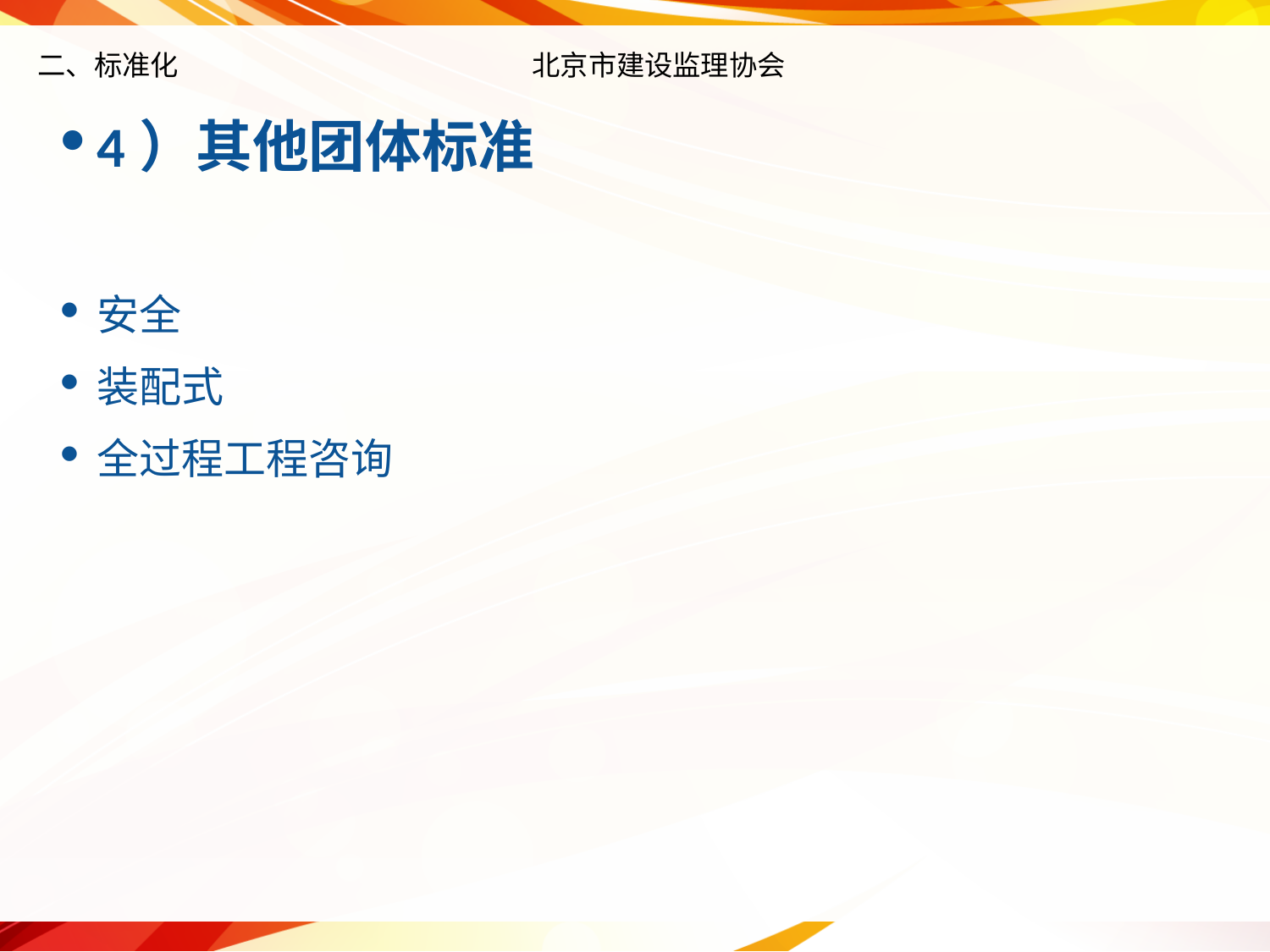

# 二、标准化                                                        北京市建设监理协会
4）其他团体标准

安全
装配式
全过程工程咨询